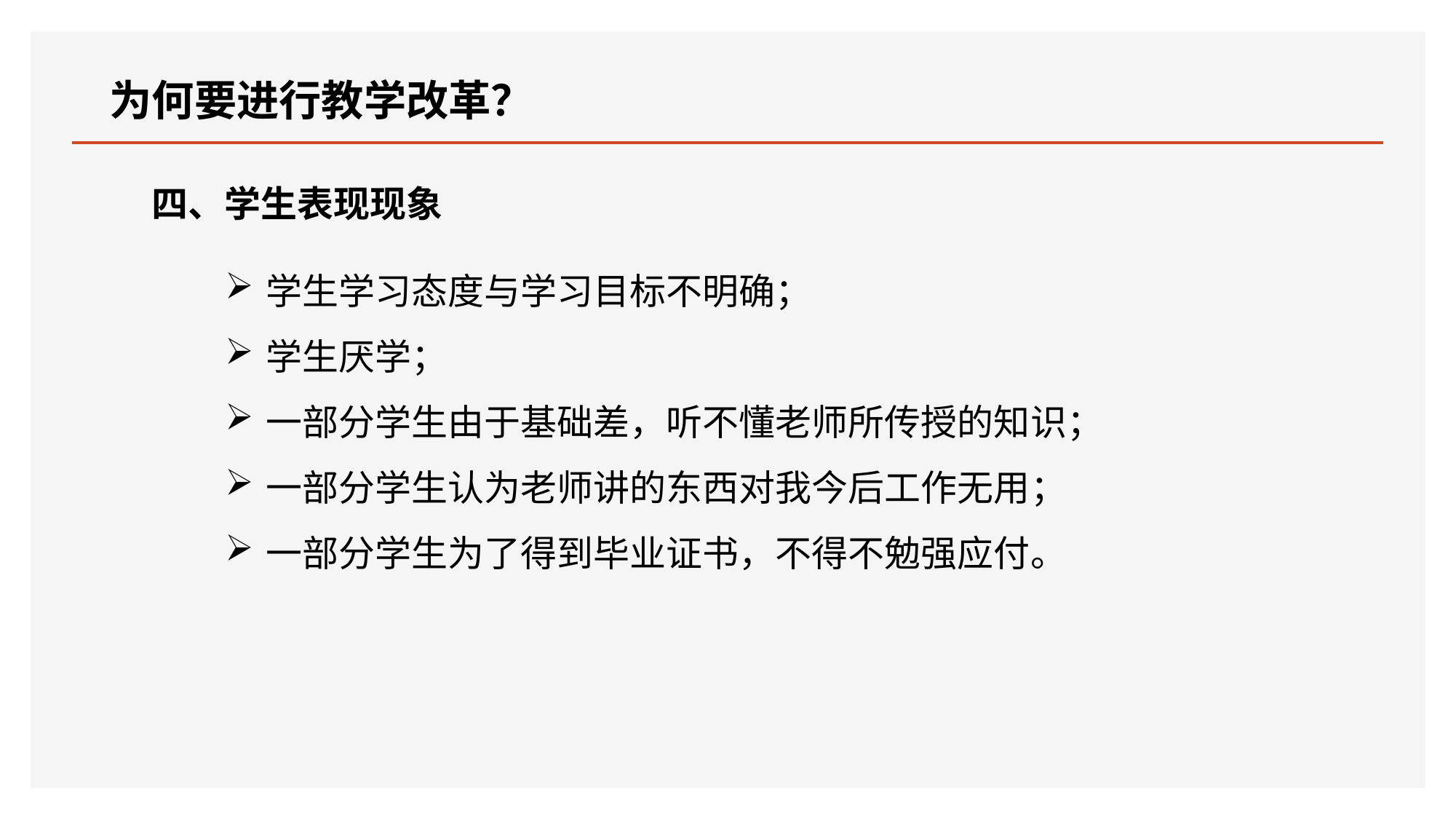

为何要进行教学改革？
四、学生表现现象
学生学习态度与学习目标不明确；
学生厌学；
一部分学生由于基础差，听不懂老师所传授的知识；
一部分学生认为老师讲的东西对我今后工作无用；
一部分学生为了得到毕业证书，不得不勉强应付。